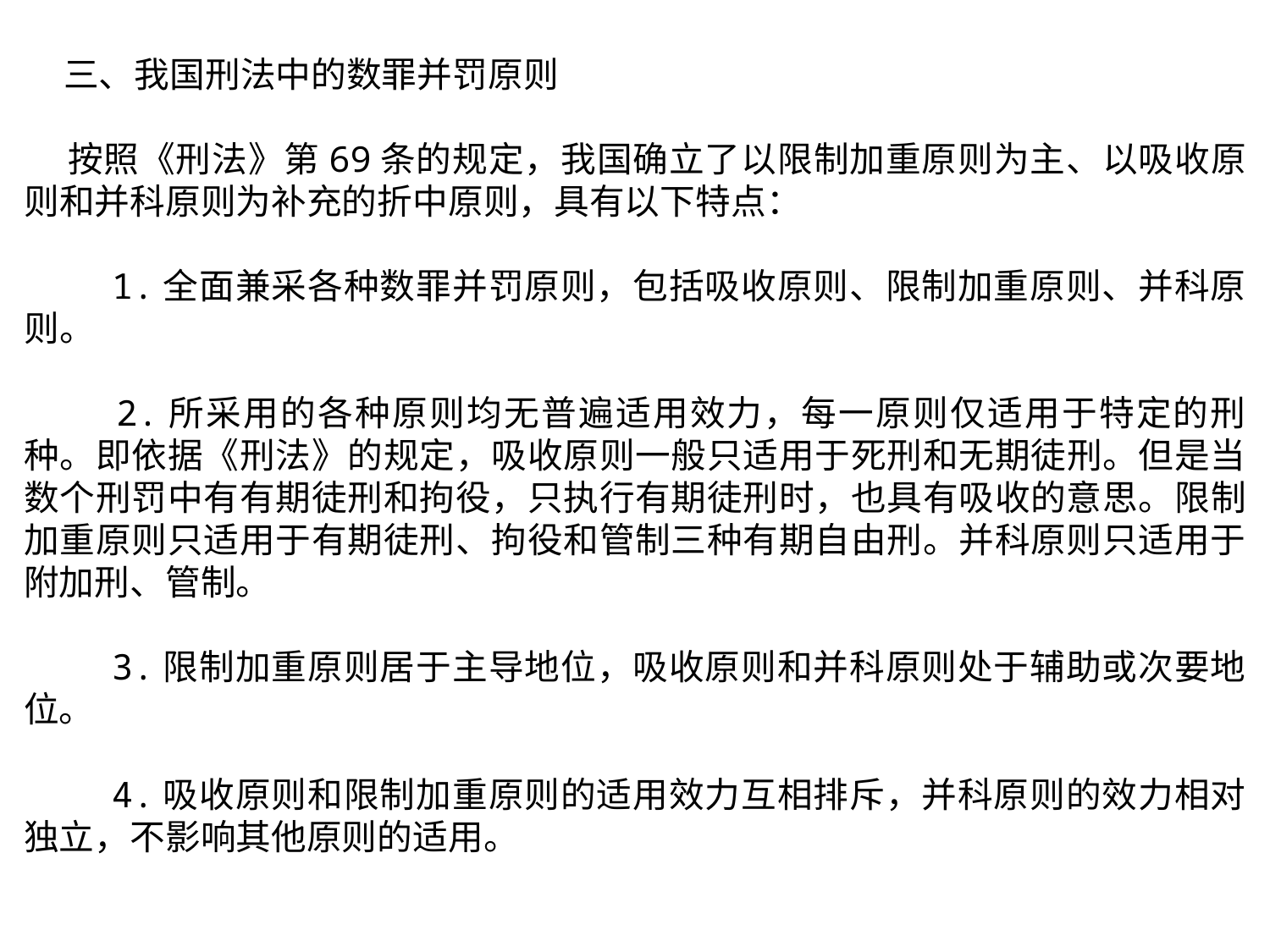

三、我国刑法中的数罪并罚原则

    按照《刑法》第69条的规定，我国确立了以限制加重原则为主、以吸收原则和并科原则为补充的折中原则，具有以下特点：

    1.全面兼采各种数罪并罚原则，包括吸收原则、限制加重原则、并科原则。

    2.所采用的各种原则均无普遍适用效力，每一原则仅适用于特定的刑种。即依据《刑法》的规定，吸收原则一般只适用于死刑和无期徒刑。但是当数个刑罚中有有期徒刑和拘役，只执行有期徒刑时，也具有吸收的意思。限制加重原则只适用于有期徒刑、拘役和管制三种有期自由刑。并科原则只适用于附加刑、管制。

    3.限制加重原则居于主导地位，吸收原则和并科原则处于辅助或次要地位。

    4.吸收原则和限制加重原则的适用效力互相排斥，并科原则的效力相对独立，不影响其他原则的适用。